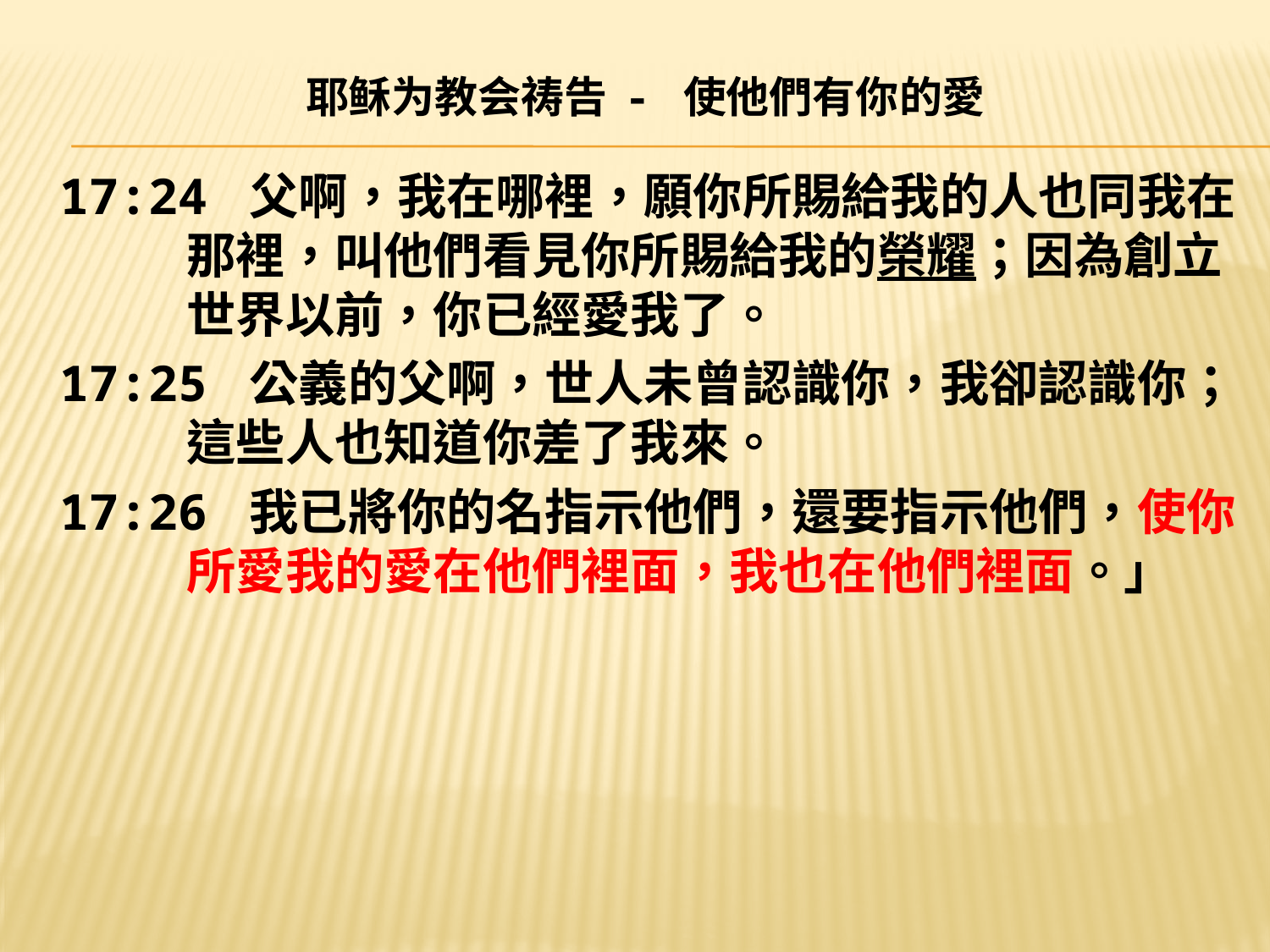

# 耶稣为教会祷告 - 使他們有你的愛
17:24 父啊，我在哪裡，願你所賜給我的人也同我在	那裡，叫他們看見你所賜給我的榮耀；因為創立	世界以前，你已經愛我了。
17:25 公義的父啊，世人未曾認識你，我卻認識你；	這些人也知道你差了我來。
17:26 我已將你的名指示他們，還要指示他們，使你	所愛我的愛在他們裡面，我也在他們裡面。」